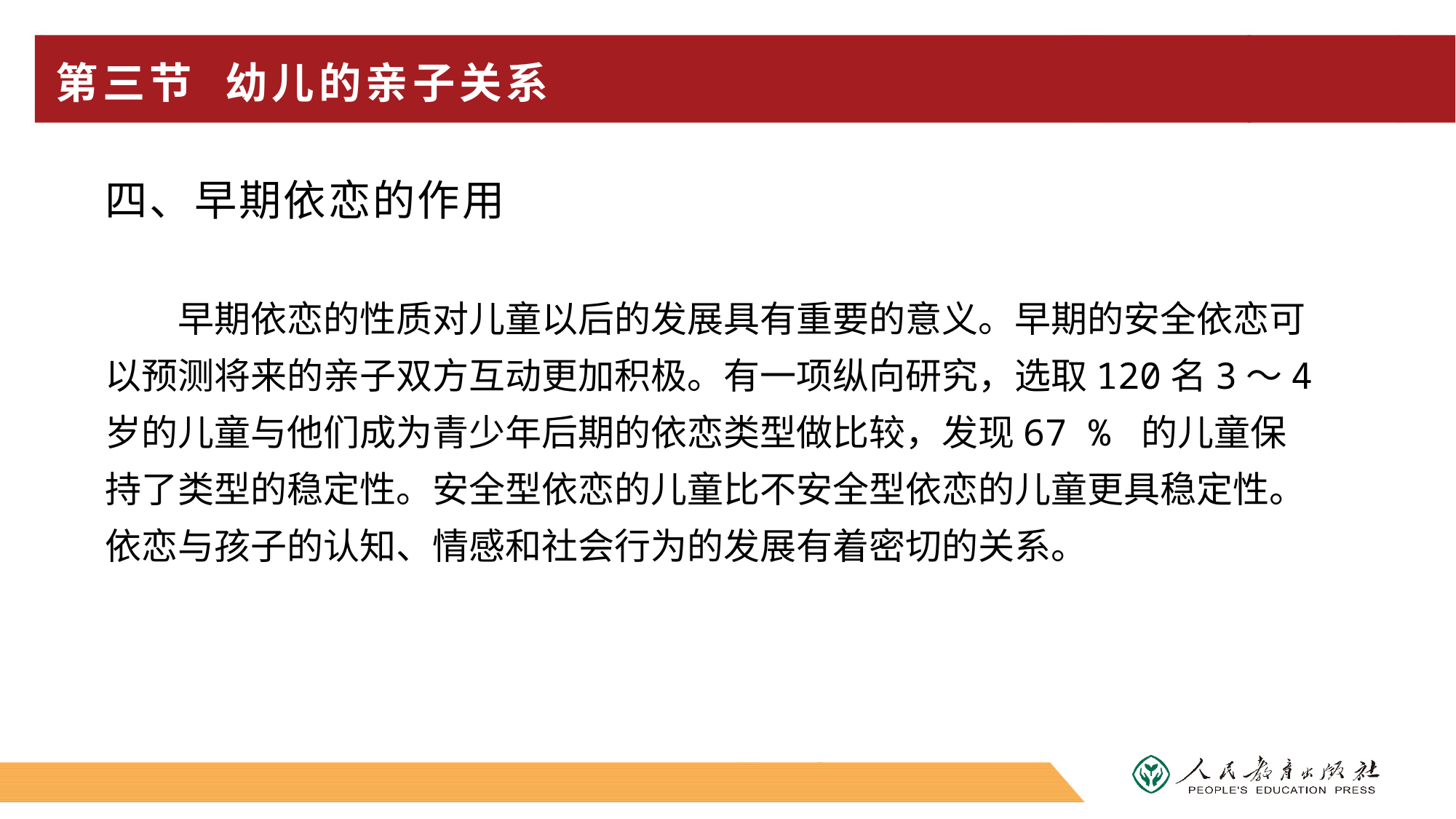

# 第三节  幼儿的亲子关系
四、早期依恋的作用
早期依恋的性质对儿童以后的发展具有重要的意义。早期的安全依恋可以预测将来的亲子双方互动更加积极。有一项纵向研究，选取120名3～4岁的儿童与他们成为青少年后期的依恋类型做比较，发现67 % 的儿童保持了类型的稳定性。安全型依恋的儿童比不安全型依恋的儿童更具稳定性。依恋与孩子的认知、情感和社会行为的发展有着密切的关系。